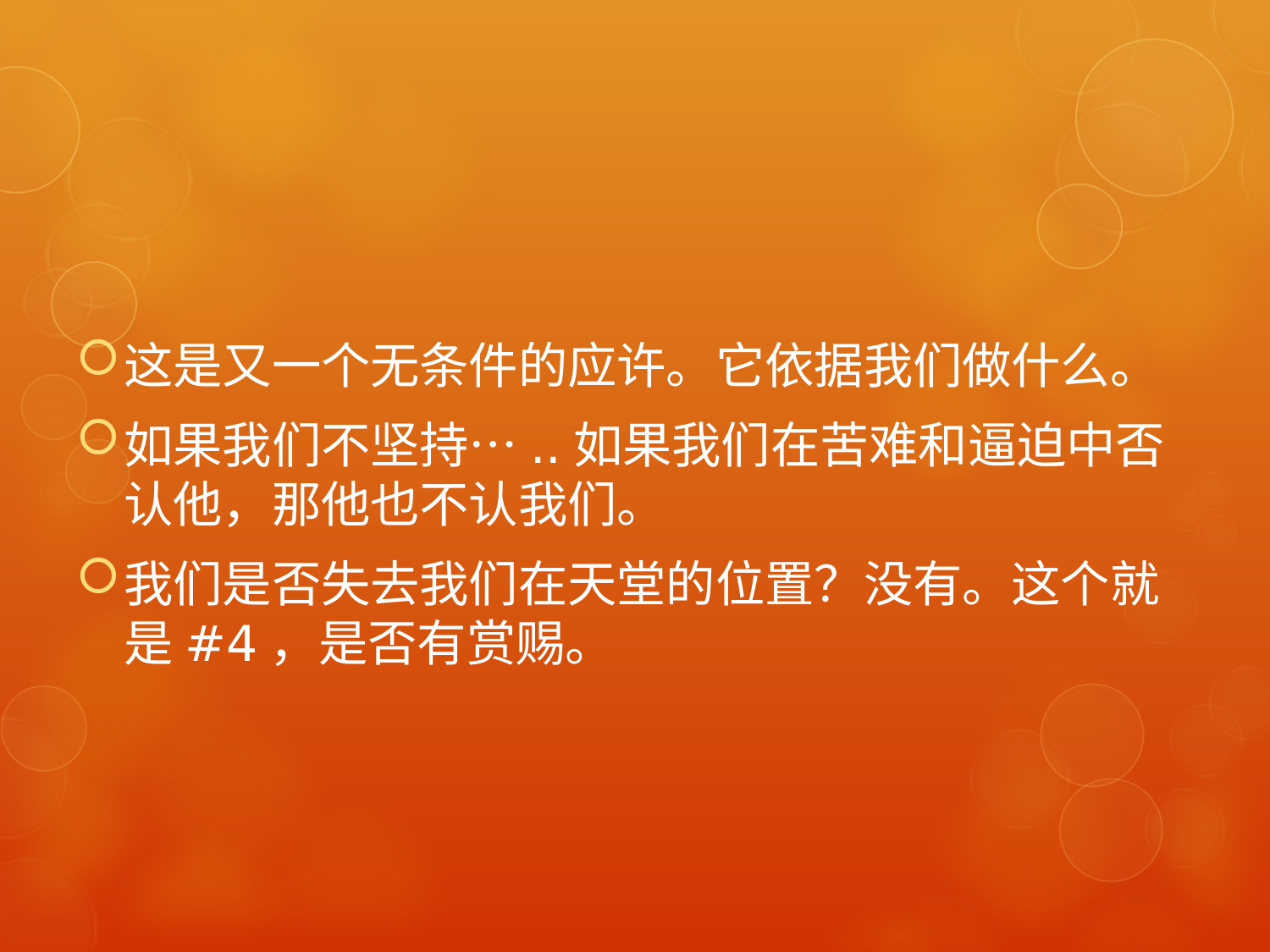

#
这是又一个无条件的应许。它依据我们做什么。
如果我们不坚持…..如果我们在苦难和逼迫中否认他，那他也不认我们。
我们是否失去我们在天堂的位置？没有。这个就是#4，是否有赏赐。